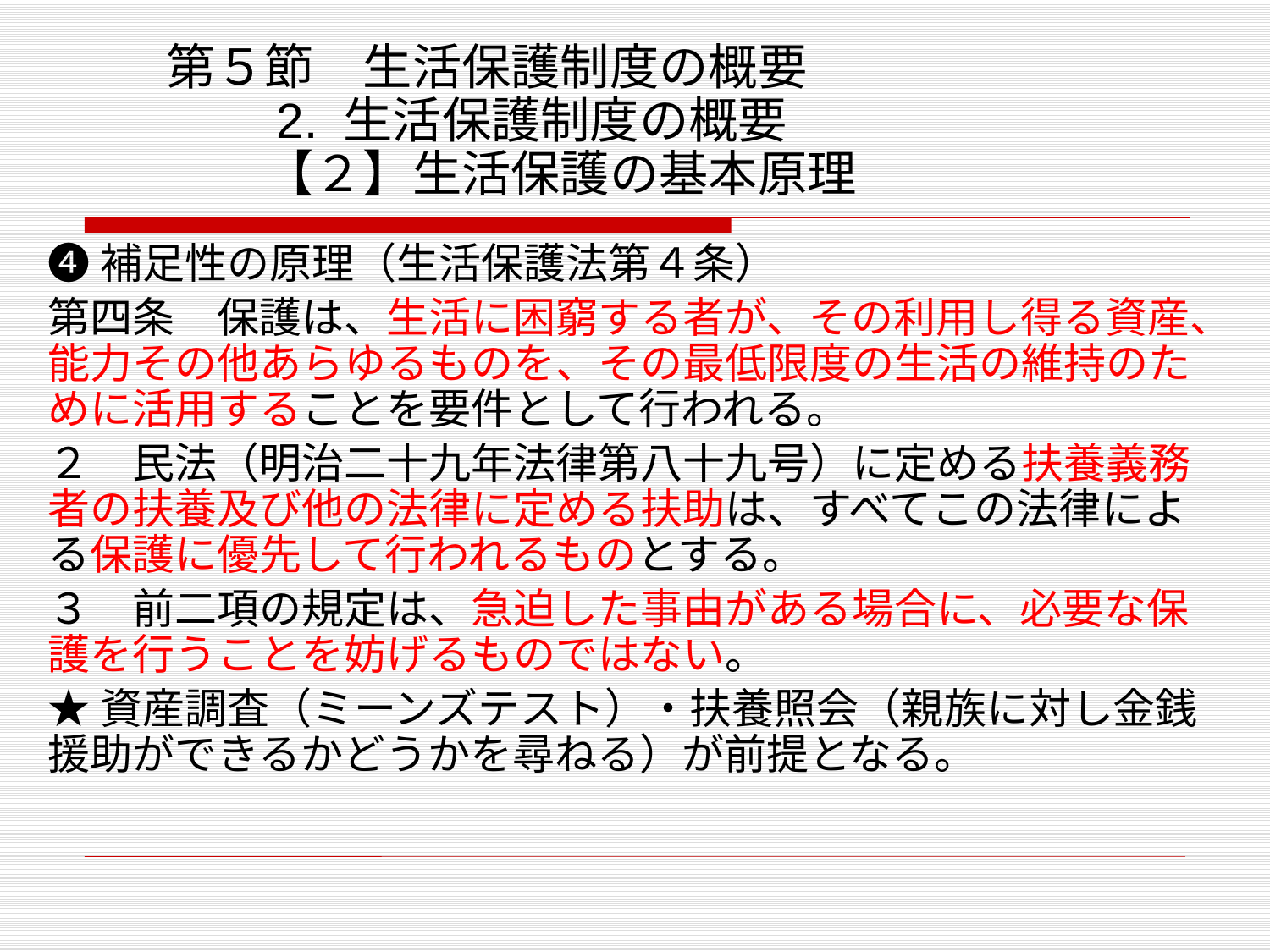

# 第５節　生活保護制度の概要　 　　2. 生活保護制度の概要 　　【２】生活保護の基本原理
❹補足性の原理（生活保護法第４条）
第四条　保護は、生活に困窮する者が、その利用し得る資産、能力その他あらゆるものを、その最低限度の生活の維持のために活用することを要件として行われる。
２　民法（明治二十九年法律第八十九号）に定める扶養義務者の扶養及び他の法律に定める扶助は、すべてこの法律による保護に優先して行われるものとする。
３　前二項の規定は、急迫した事由がある場合に、必要な保護を行うことを妨げるものではない。
★資産調査（ミーンズテスト）・扶養照会（親族に対し金銭援助ができるかどうかを尋ねる）が前提となる。